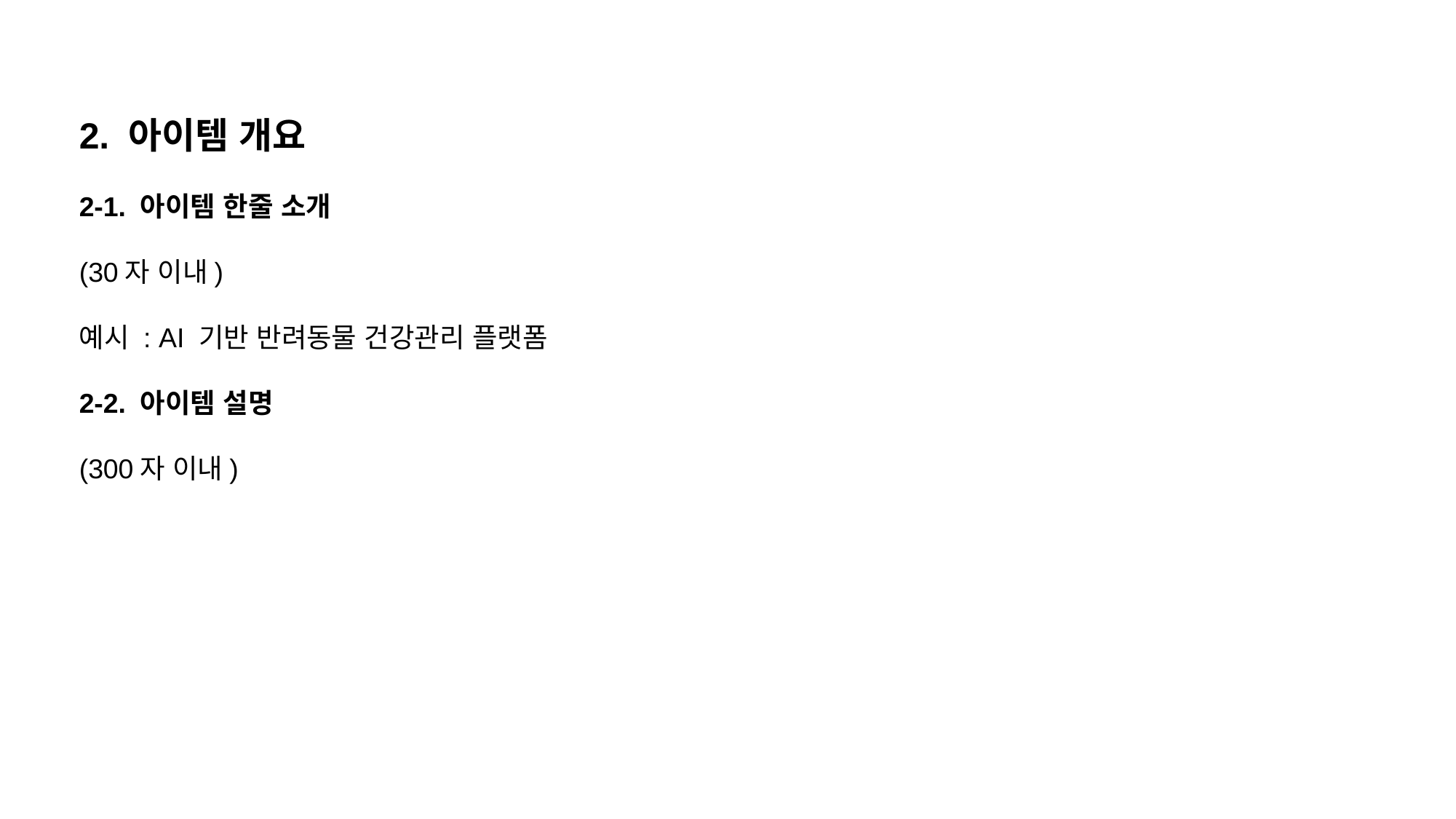

2. 아이템 개요
2-1. 아이템 한줄 소개
(30자 이내)
예시 : AI 기반 반려동물 건강관리 플랫폼
2-2. 아이템 설명
(300자 이내)